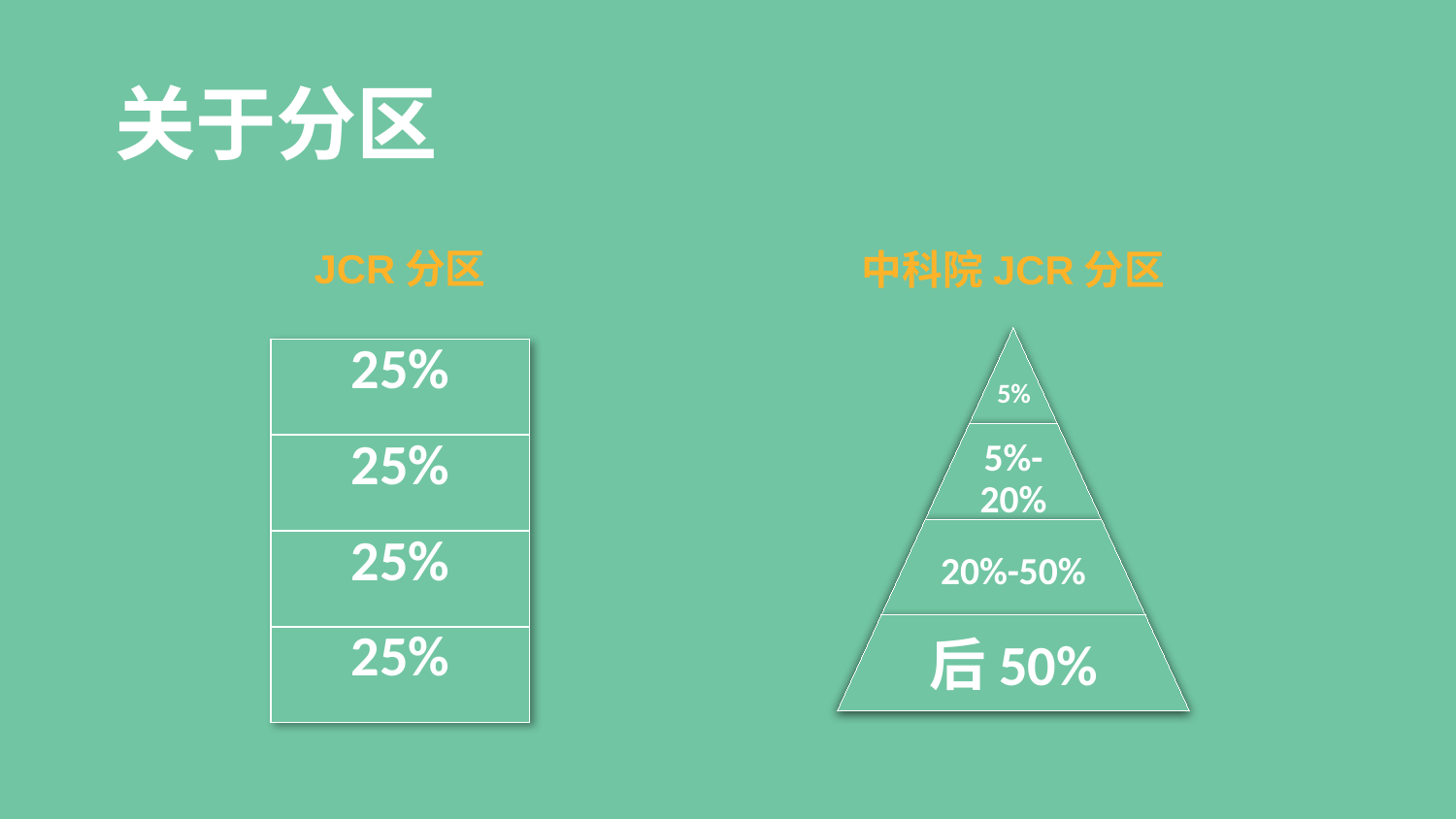

# 关于分区
JCR分区
中科院JCR分区

5%-20%
20%-50%
后50%
| 25% |
| --- |
| 25% |
| 25% |
| 25% |
5%